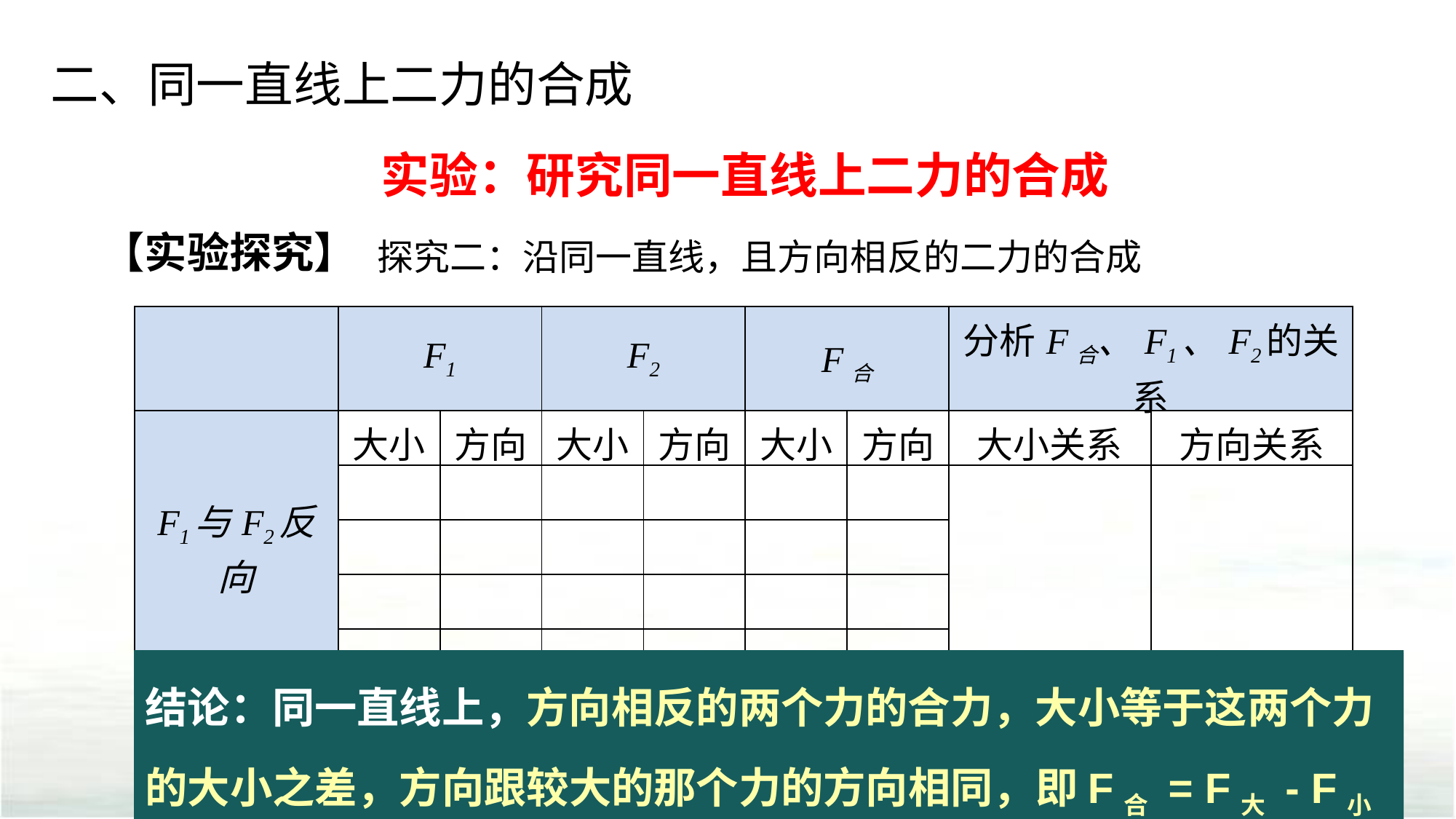

二、同一直线上二力的合成
实验：研究同一直线上二力的合成
【实验探究】
探究二：沿同一直线，且方向相反的二力的合成

|  | F1 |  | F2 |  | F合 |  | 分析F合、F1、F2的关系 |  |
| --- | --- | --- | --- | --- | --- | --- | --- | --- |
| F1与F2反向 | 大小 | 方向 | 大小 | 方向 | 大小 | 方向 | 大小关系 | 方向关系 |
|  |  |  |  |  |  |  |  |  |
|  |  |  |  |  |  |  |  |  |
|  |  |  |  |  |  |  |  |  |
|  |  |  |  |  |  |  |  |  |
结论：同一直线上，方向相反的两个力的合力，大小等于这两个力的大小之差，方向跟较大的那个力的方向相同，即F合 = F大 - F小